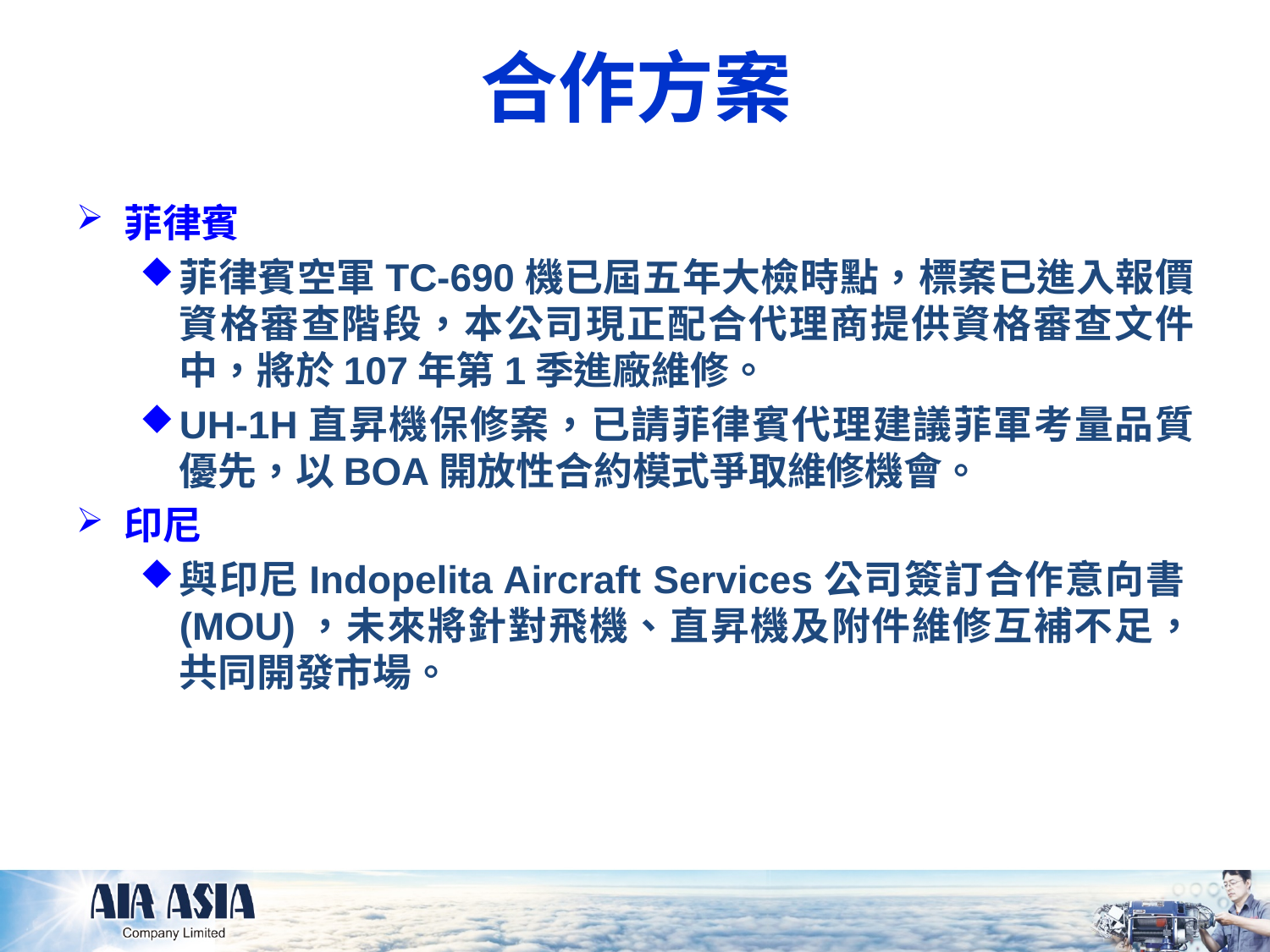

# 合作方案
菲律賓
菲律賓空軍TC-690機已屆五年大檢時點，標案已進入報價資格審查階段，本公司現正配合代理商提供資格審查文件中，將於107年第1季進廠維修。
UH-1H直昇機保修案，已請菲律賓代理建議菲軍考量品質優先，以BOA開放性合約模式爭取維修機會。
印尼
與印尼Indopelita Aircraft Services公司簽訂合作意向書(MOU)，未來將針對飛機、直昇機及附件維修互補不足，共同開發市場。